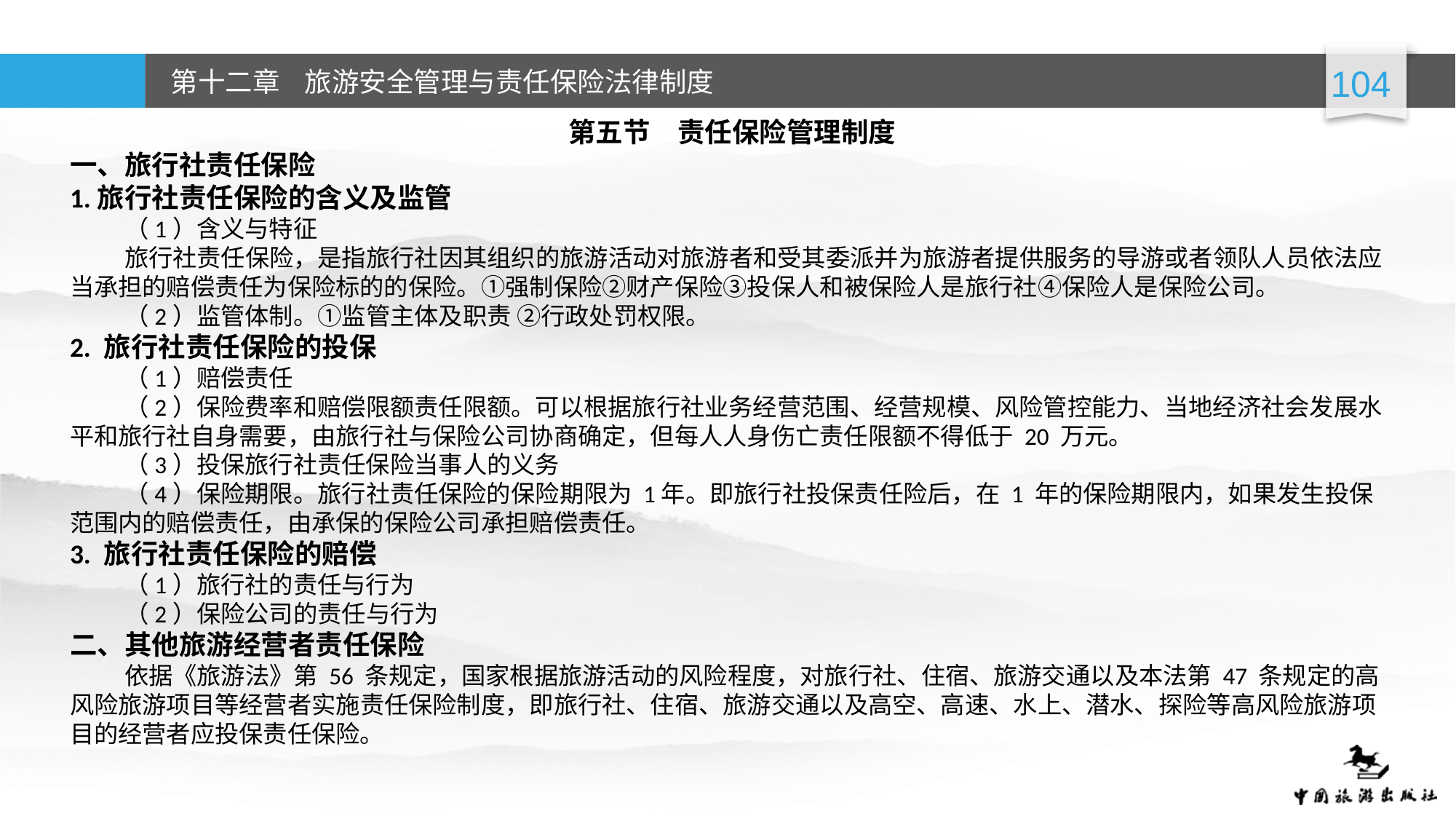

第五节 责任保险管理制度
一、旅行社责任保险
1.旅行社责任保险的含义及监管
（1）含义与特征
旅行社责任保险，是指旅行社因其组织的旅游活动对旅游者和受其委派并为旅游者提供服务的导游或者领队人员依法应当承担的赔偿责任为保险标的的保险。①强制保险②财产保险③投保人和被保险人是旅行社④保险人是保险公司。
（2）监管体制。①监管主体及职责 ②行政处罚权限。
2. 旅行社责任保险的投保
（1）赔偿责任
（2）保险费率和赔偿限额责任限额。可以根据旅行社业务经营范围、经营规模、风险管控能力、当地经济社会发展水平和旅行社自身需要，由旅行社与保险公司协商确定，但每人人身伤亡责任限额不得低于 20 万元。
（3）投保旅行社责任保险当事人的义务
（4）保险期限。旅行社责任保险的保险期限为 1年。即旅行社投保责任险后，在 1 年的保险期限内，如果发生投保范围内的赔偿责任，由承保的保险公司承担赔偿责任。
3. 旅行社责任保险的赔偿
（1）旅行社的责任与行为
（2）保险公司的责任与行为
二、其他旅游经营者责任保险
依据《旅游法》第 56 条规定，国家根据旅游活动的风险程度，对旅行社、住宿、旅游交通以及本法第 47 条规定的高风险旅游项目等经营者实施责任保险制度，即旅行社、住宿、旅游交通以及高空、高速、水上、潜水、探险等高风险旅游项目的经营者应投保责任保险。